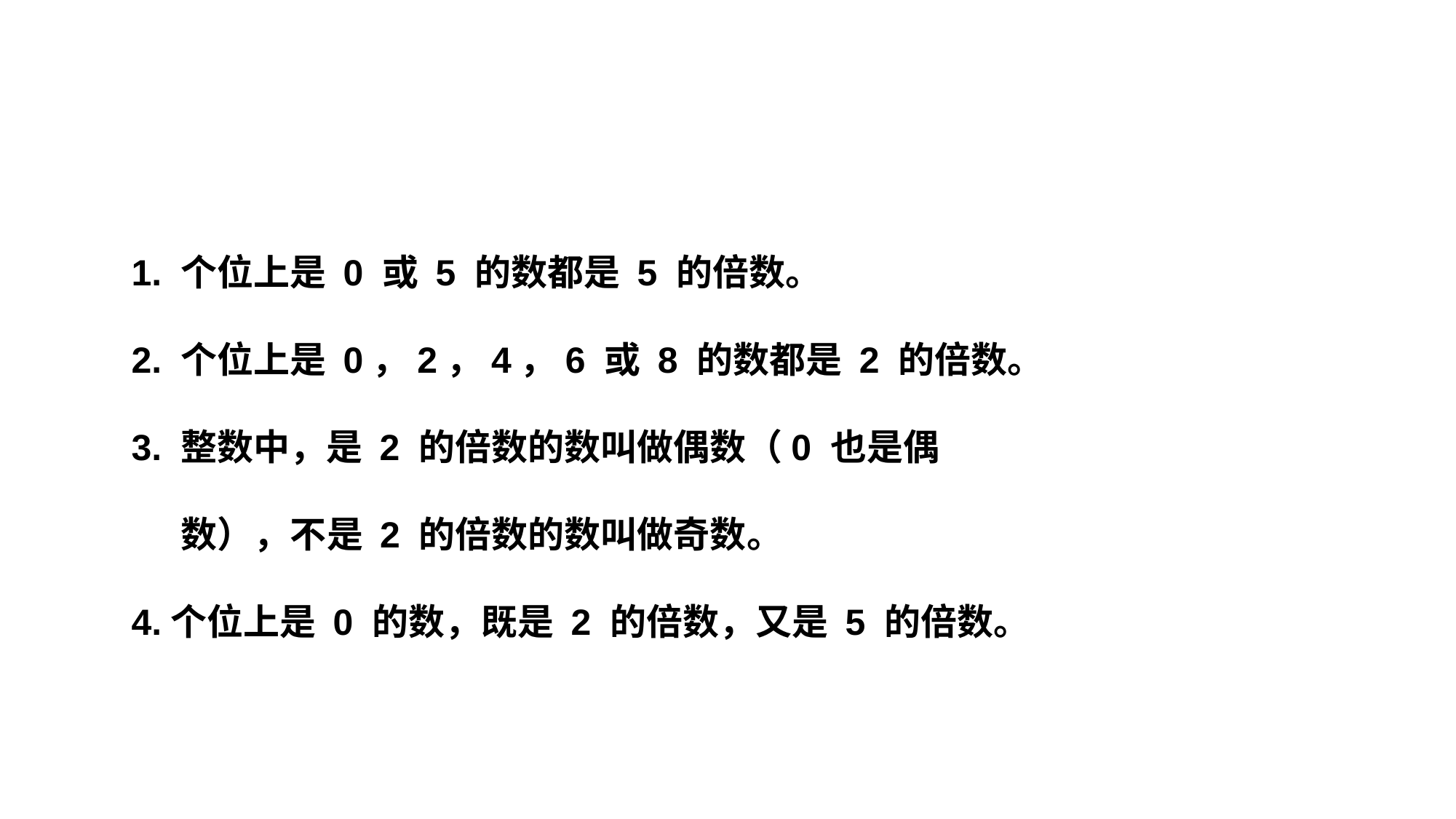

知识提炼
1. 个位上是 0 或 5 的数都是 5 的倍数。
2. 个位上是 0，2，4，6 或 8 的数都是 2 的倍数。
3. 整数中，是 2 的倍数的数叫做偶数（0 也是偶
     数），不是 2 的倍数的数叫做奇数。
4.个位上是 0 的数，既是 2 的倍数，又是 5 的倍数。